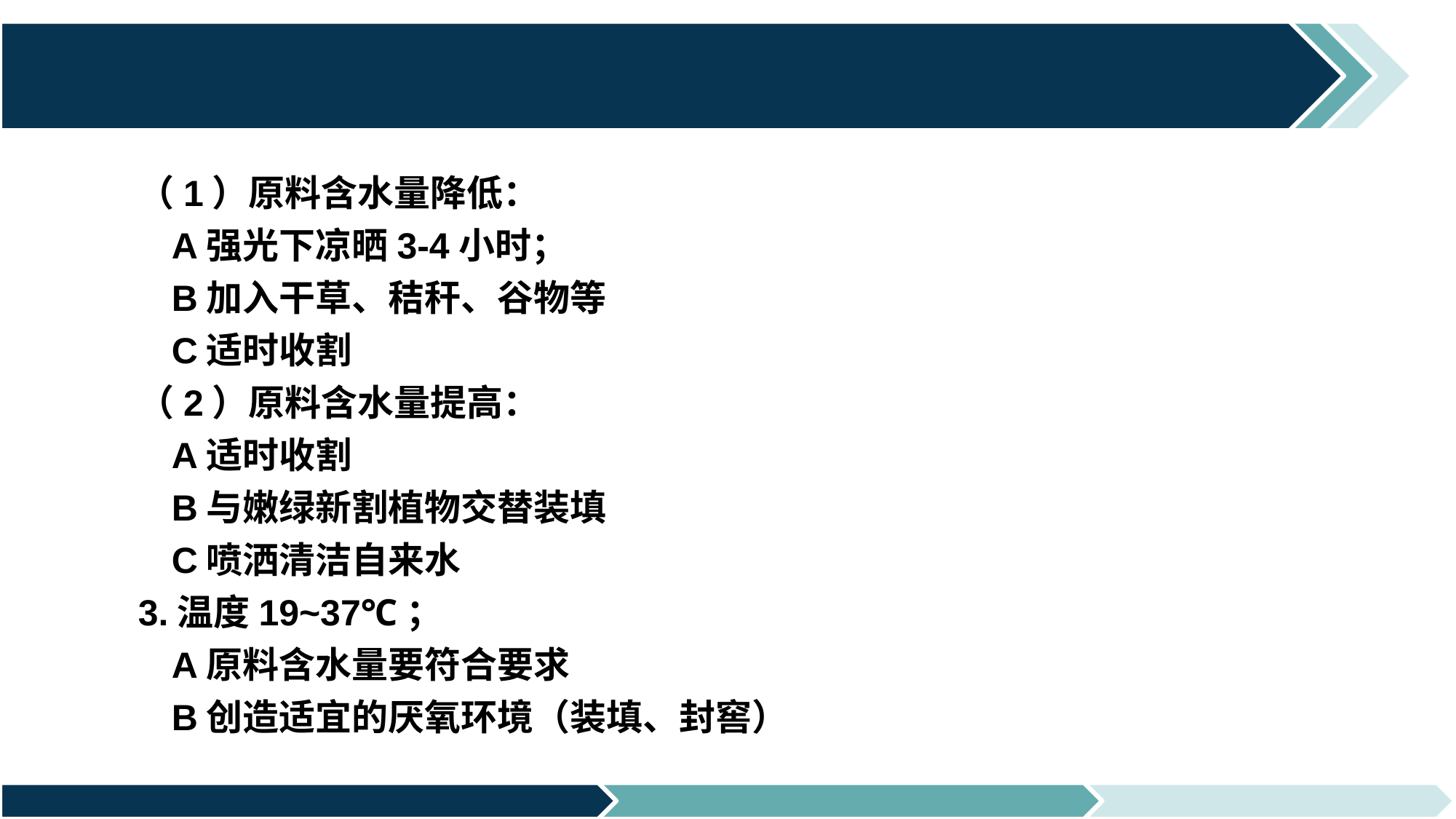

# （1）原料含水量降低： A强光下凉晒3-4小时； B加入干草、秸秆、谷物等 C适时收割 （2）原料含水量提高： A适时收割 B与嫩绿新割植物交替装填 C喷洒清洁自来水 3.温度19~37℃； A原料含水量要符合要求 B创造适宜的厌氧环境（装填、封窖）